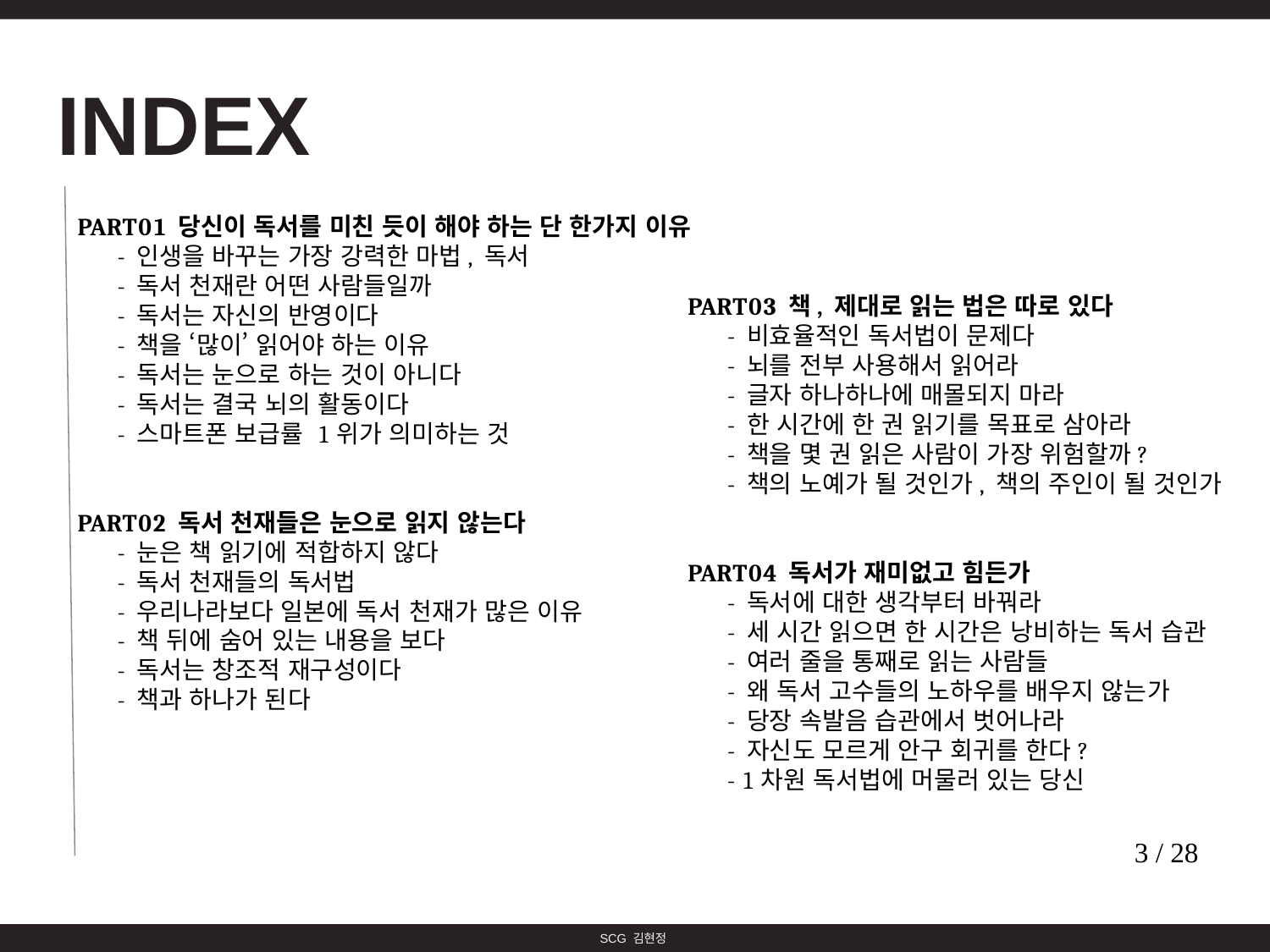

INDEX
PART01 당신이 독서를 미친 듯이 해야 하는 단 한가지 이유
- 인생을 바꾸는 가장 강력한 마법, 독서
- 독서 천재란 어떤 사람들일까
- 독서는 자신의 반영이다
- 책을 ‘많이’ 읽어야 하는 이유
- 독서는 눈으로 하는 것이 아니다
- 독서는 결국 뇌의 활동이다
- 스마트폰 보급률 1위가 의미하는 것

PART02 독서 천재들은 눈으로 읽지 않는다
- 눈은 책 읽기에 적합하지 않다
- 독서 천재들의 독서법
- 우리나라보다 일본에 독서 천재가 많은 이유
- 책 뒤에 숨어 있는 내용을 보다
- 독서는 창조적 재구성이다
- 책과 하나가 된다
PART03 책, 제대로 읽는 법은 따로 있다
- 비효율적인 독서법이 문제다
- 뇌를 전부 사용해서 읽어라
- 글자 하나하나에 매몰되지 마라
- 한 시간에 한 권 읽기를 목표로 삼아라
- 책을 몇 권 읽은 사람이 가장 위험할까?
- 책의 노예가 될 것인가, 책의 주인이 될 것인가

PART04 독서가 재미없고 힘든가
- 독서에 대한 생각부터 바꿔라
- 세 시간 읽으면 한 시간은 낭비하는 독서 습관
- 여러 줄을 통째로 읽는 사람들
- 왜 독서 고수들의 노하우를 배우지 않는가
- 당장 속발음 습관에서 벗어나라
- 자신도 모르게 안구 회귀를 한다?
- 1차원 독서법에 머물러 있는 당신
3 / 28
SCG 김현정